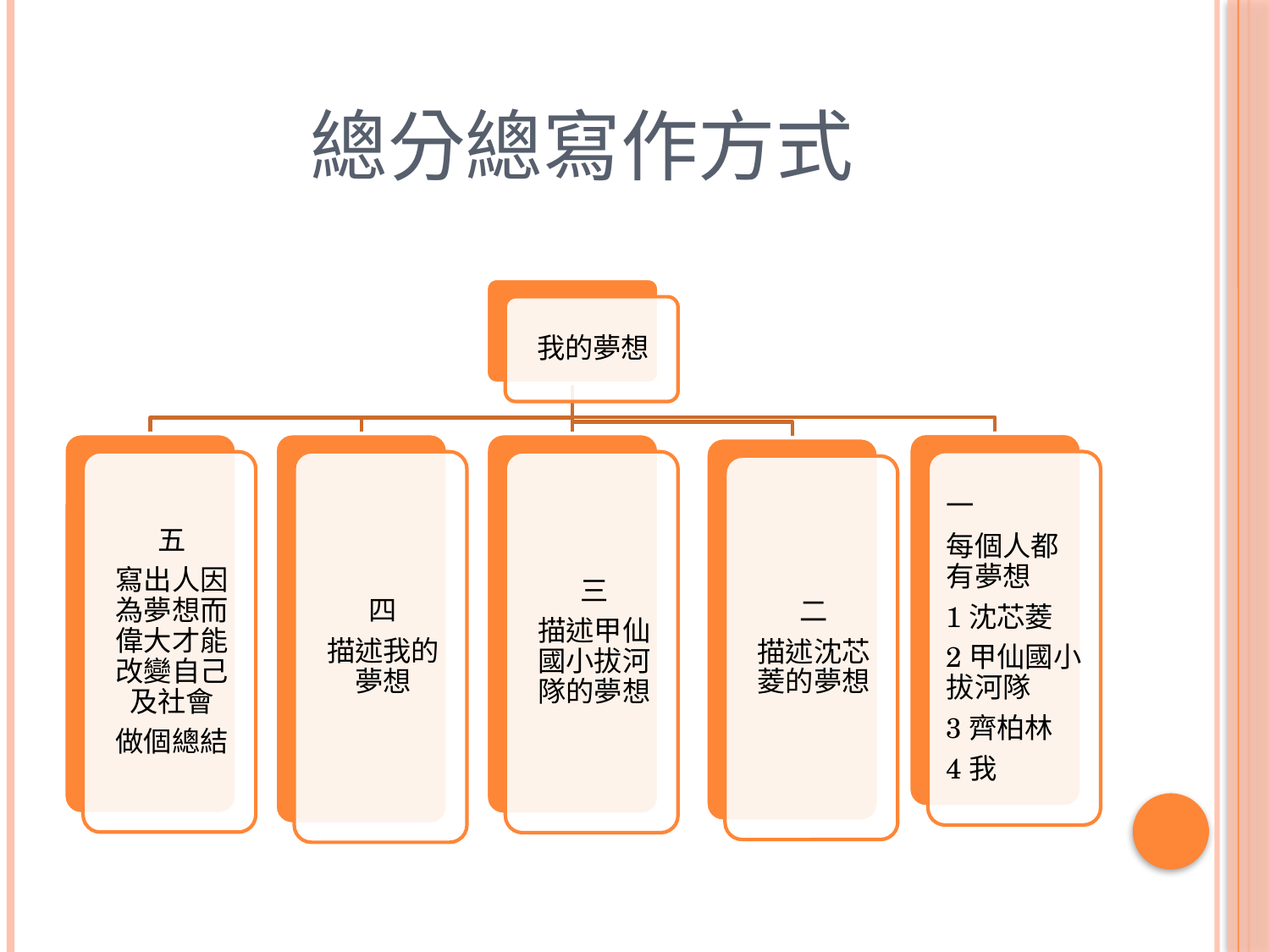

# 總分總寫作方式
我的夢想
五
寫出人因為夢想而偉大才能改變自己及社會
做個總結
四
描述我的夢想
三
描述甲仙國小拔河隊的夢想
二
描述沈芯菱的夢想
一
每個人都有夢想
1沈芯菱
2甲仙國小拔河隊
3齊柏林
4我